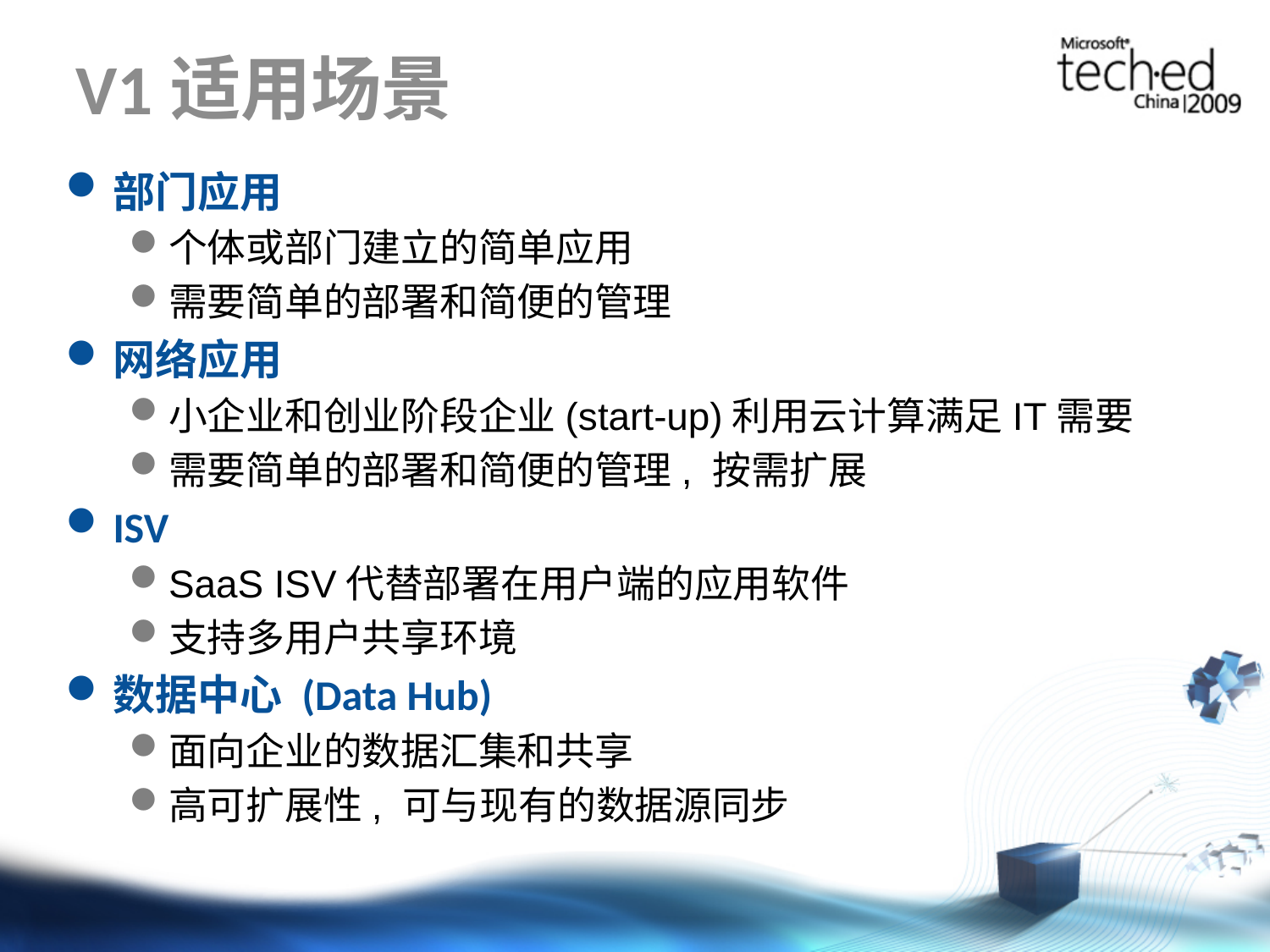

# V1适用场景
部门应用
个体或部门建立的简单应用
需要简单的部署和简便的管理
网络应用
小企业和创业阶段企业(start-up)利用云计算满足IT需要
需要简单的部署和简便的管理, 按需扩展
ISV
SaaS ISV代替部署在用户端的应用软件
支持多用户共享环境
数据中心 (Data Hub)
面向企业的数据汇集和共享
高可扩展性, 可与现有的数据源同步